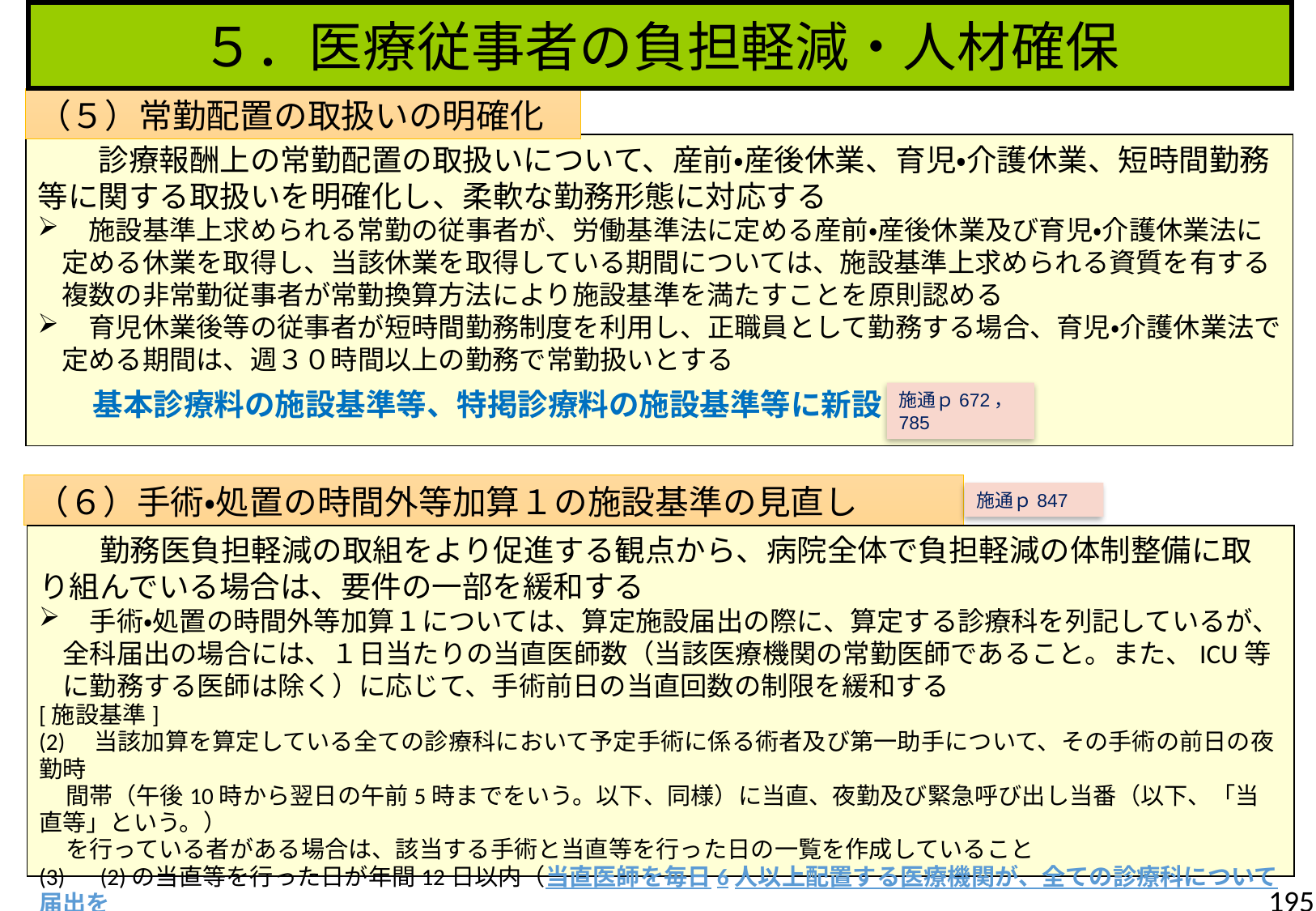

５．医療従事者の負担軽減・人材確保
（５）常勤配置の取扱いの明確化
　　診療報酬上の常勤配置の取扱いについて、産前・産後休業、育児・介護休業、短時間勤務等に関する取扱いを明確化し、柔軟な勤務形態に対応する
　施設基準上求められる常勤の従事者が、労働基準法に定める産前・産後休業及び育児・介護休業法に定める休業を取得し、当該休業を取得している期間については、施設基準上求められる資質を有する複数の非常勤従事者が常勤換算方法により施設基準を満たすことを原則認める
　育児休業後等の従事者が短時間勤務制度を利用し、正職員として勤務する場合、育児・介護休業法で定める期間は、週３０時間以上の勤務で常勤扱いとする

　基本診療料の施設基準等、特掲診療料の施設基準等に新設
施通ｐ672，785
（６）手術・処置の時間外等加算１の施設基準の見直し
施通ｐ847
　　勤務医負担軽減の取組をより促進する観点から、病院全体で負担軽減の体制整備に取り組んでいる場合は、要件の一部を緩和する
　手術・処置の時間外等加算１については、算定施設届出の際に、算定する診療科を列記しているが、全科届出の場合には、１日当たりの当直医師数（当該医療機関の常勤医師であること。また、ICU等に勤務する医師は除く）に応じて、手術前日の当直回数の制限を緩和する
[施設基準]
(2)　当該加算を算定している全ての診療科において予定手術に係る術者及び第一助手について、その手術の前日の夜勤時
    間帯（午後10時から翌日の午前5時までをいう。以下、同様）に当直、夜勤及び緊急呼び出し当番（以下、「当直等」という。）
    を行っている者がある場合は、該当する手術と当直等を行った日の一覧を作成していること
(3)　(2)の当直等を行った日が年間12日以内（当直医師を毎日6人以上配置する医療機関が、全ての診療科について届出を
    行う場合にあっては24日以内）であること

195